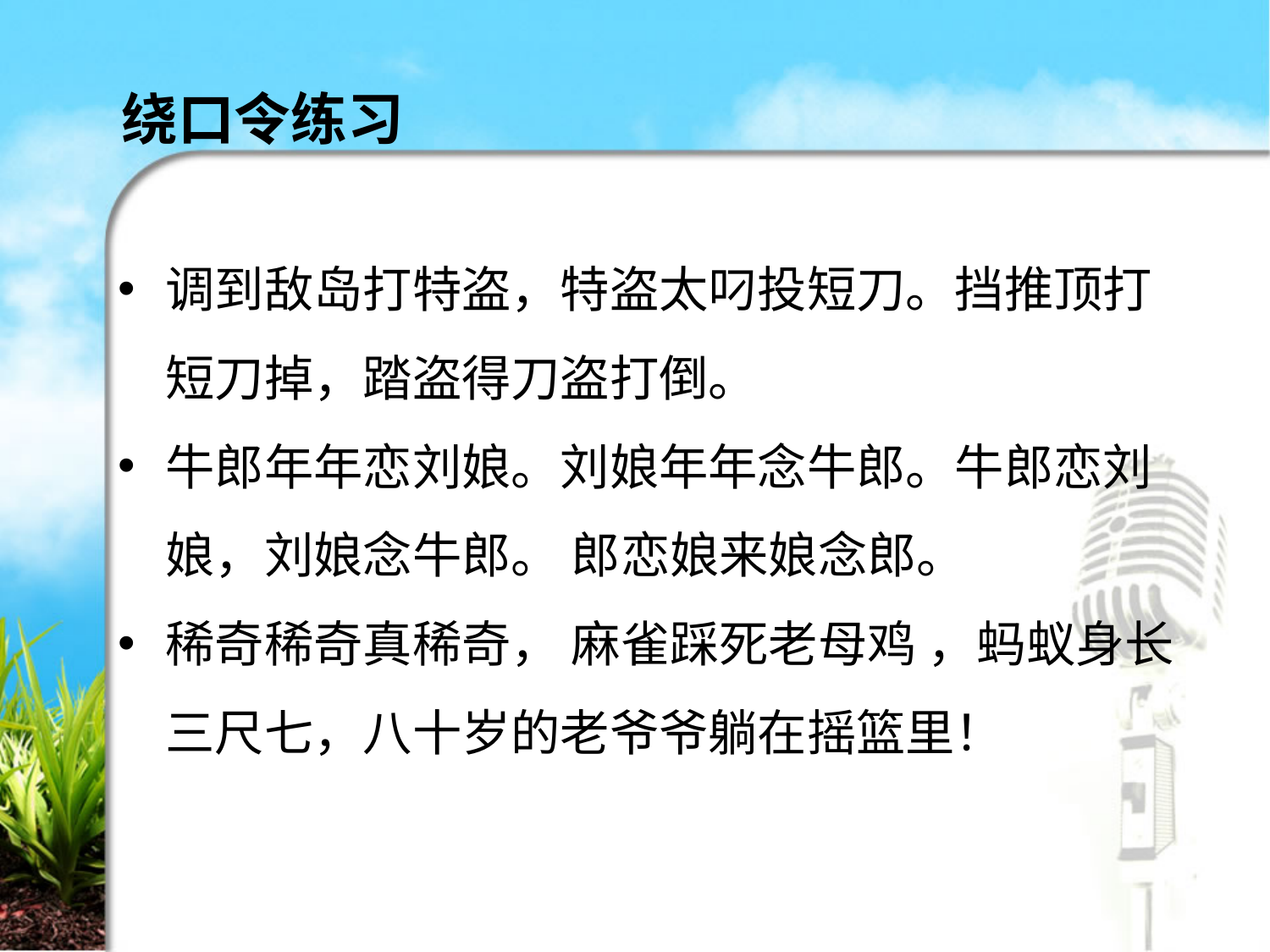

# 绕口令练习
调到敌岛打特盗，特盗太叼投短刀。挡推顶打短刀掉，踏盗得刀盗打倒。
牛郎年年恋刘娘。刘娘年年念牛郎。牛郎恋刘娘，刘娘念牛郎。 郎恋娘来娘念郎。
稀奇稀奇真稀奇， 麻雀踩死老母鸡 ，蚂蚁身长三尺七，八十岁的老爷爷躺在摇篮里！